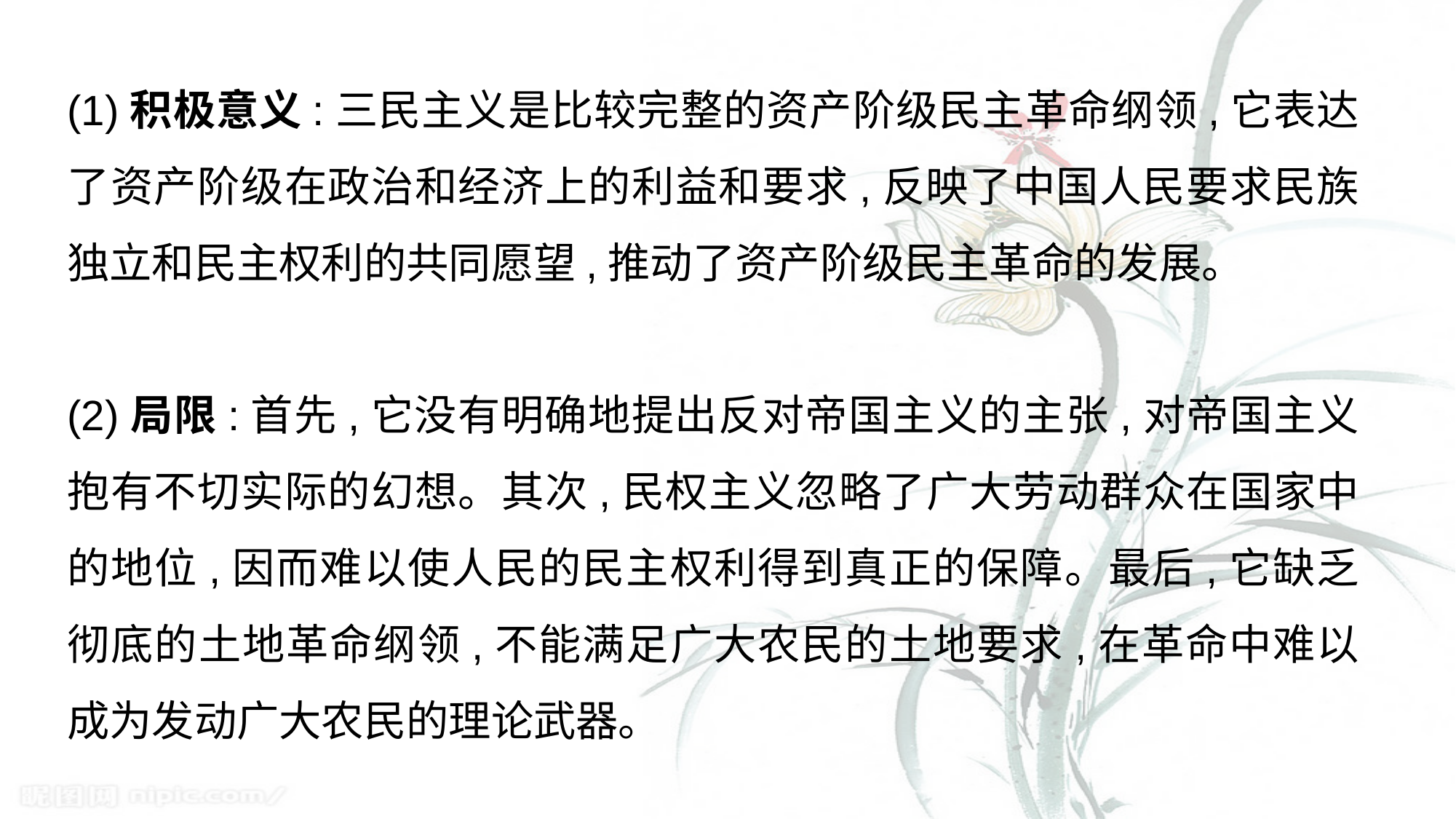

(1)积极意义:三民主义是比较完整的资产阶级民主革命纲领,它表达了资产阶级在政治和经济上的利益和要求,反映了中国人民要求民族独立和民主权利的共同愿望,推动了资产阶级民主革命的发展。

(2)局限:首先,它没有明确地提出反对帝国主义的主张,对帝国主义抱有不切实际的幻想。其次,民权主义忽略了广大劳动群众在国家中的地位,因而难以使人民的民主权利得到真正的保障。最后,它缺乏彻底的土地革命纲领,不能满足广大农民的土地要求,在革命中难以成为发动广大农民的理论武器。